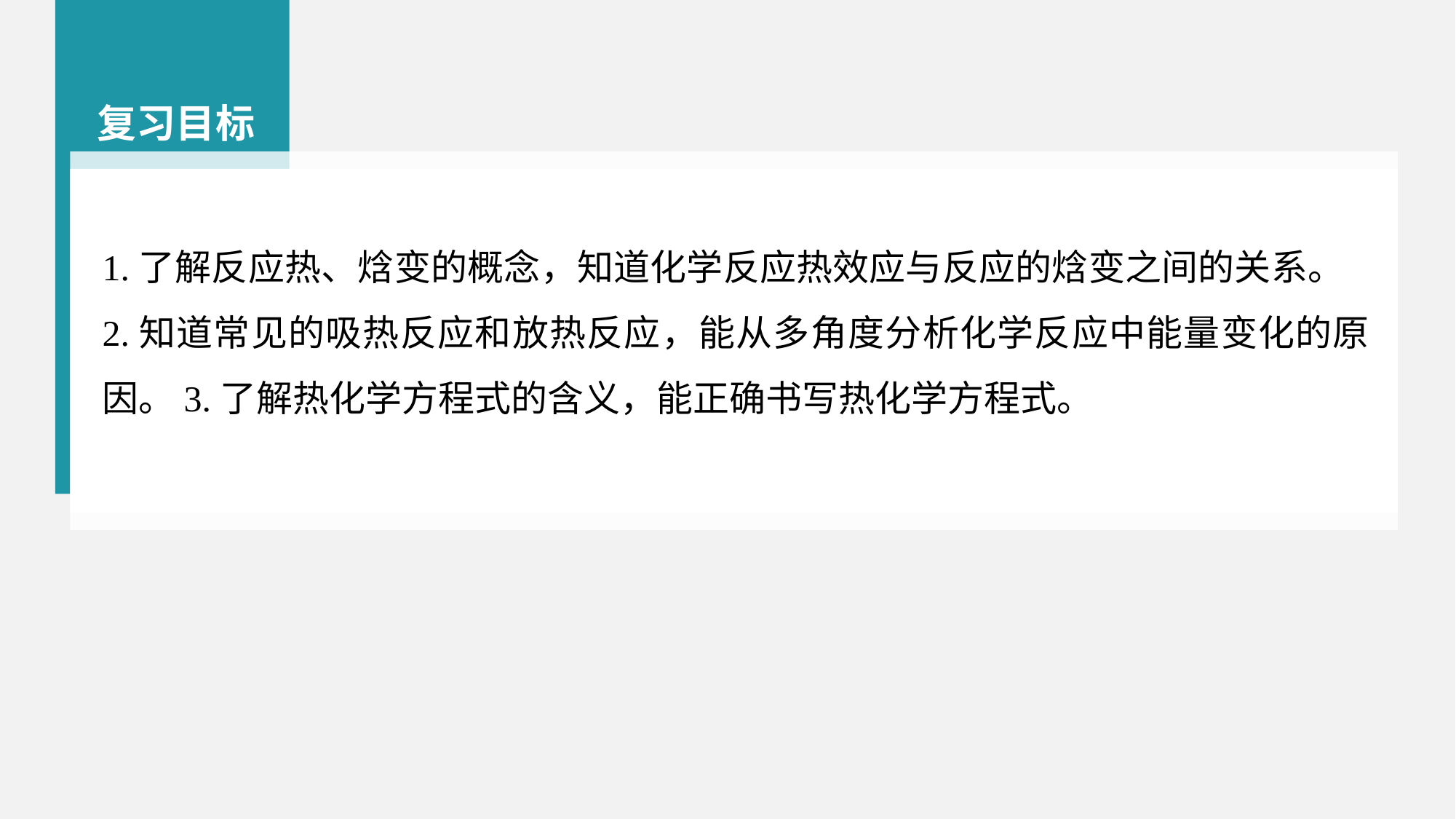

复习目标

1.了解反应热、焓变的概念，知道化学反应热效应与反应的焓变之间的关系。    2.知道常见的吸热反应和放热反应，能从多角度分析化学反应中能量变化的原因。3.了解热化学方程式的含义，能正确书写热化学方程式。